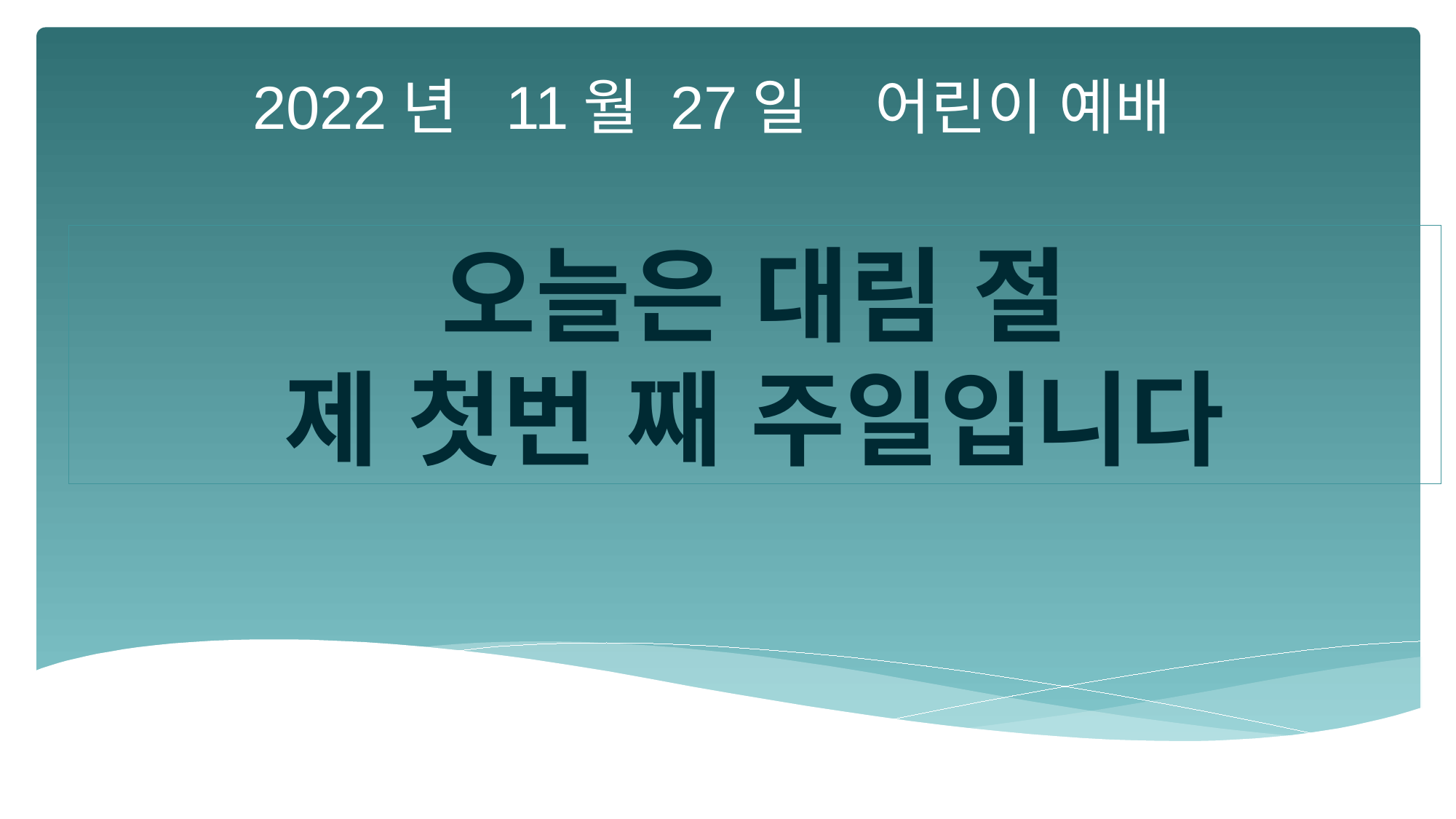

2022년  11월 27일    어린이 예배
오늘은 대림 절
제 첫번 째 주일입니다